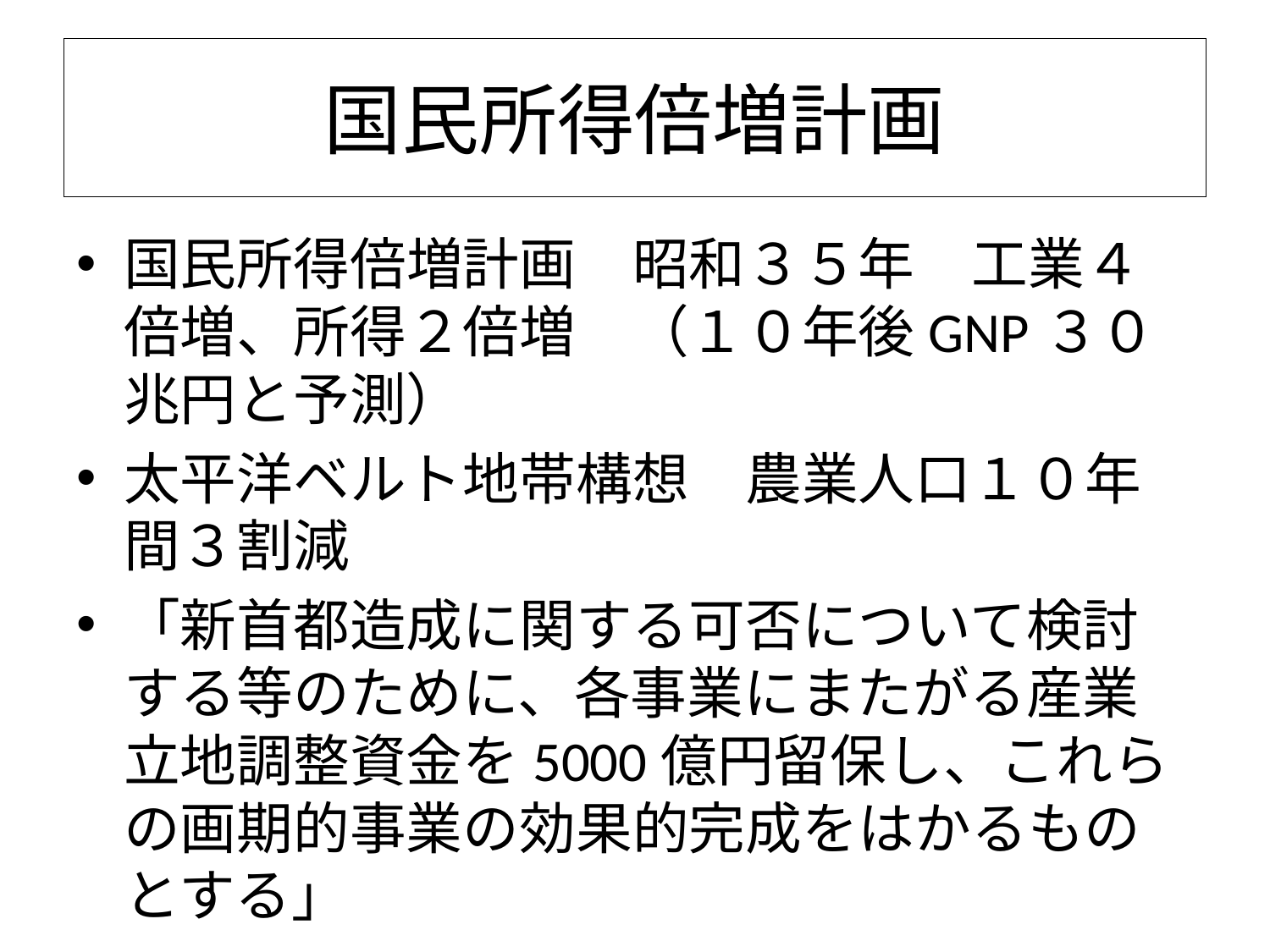

# 国民所得倍増計画
国民所得倍増計画　昭和３５年　工業４倍増、所得２倍増　（１０年後GNP３０兆円と予測）
太平洋ベルト地帯構想　農業人口１０年間３割減
「新首都造成に関する可否について検討する等のために、各事業にまたがる産業立地調整資金を5000億円留保し、これらの画期的事業の効果的完成をはかるものとする」